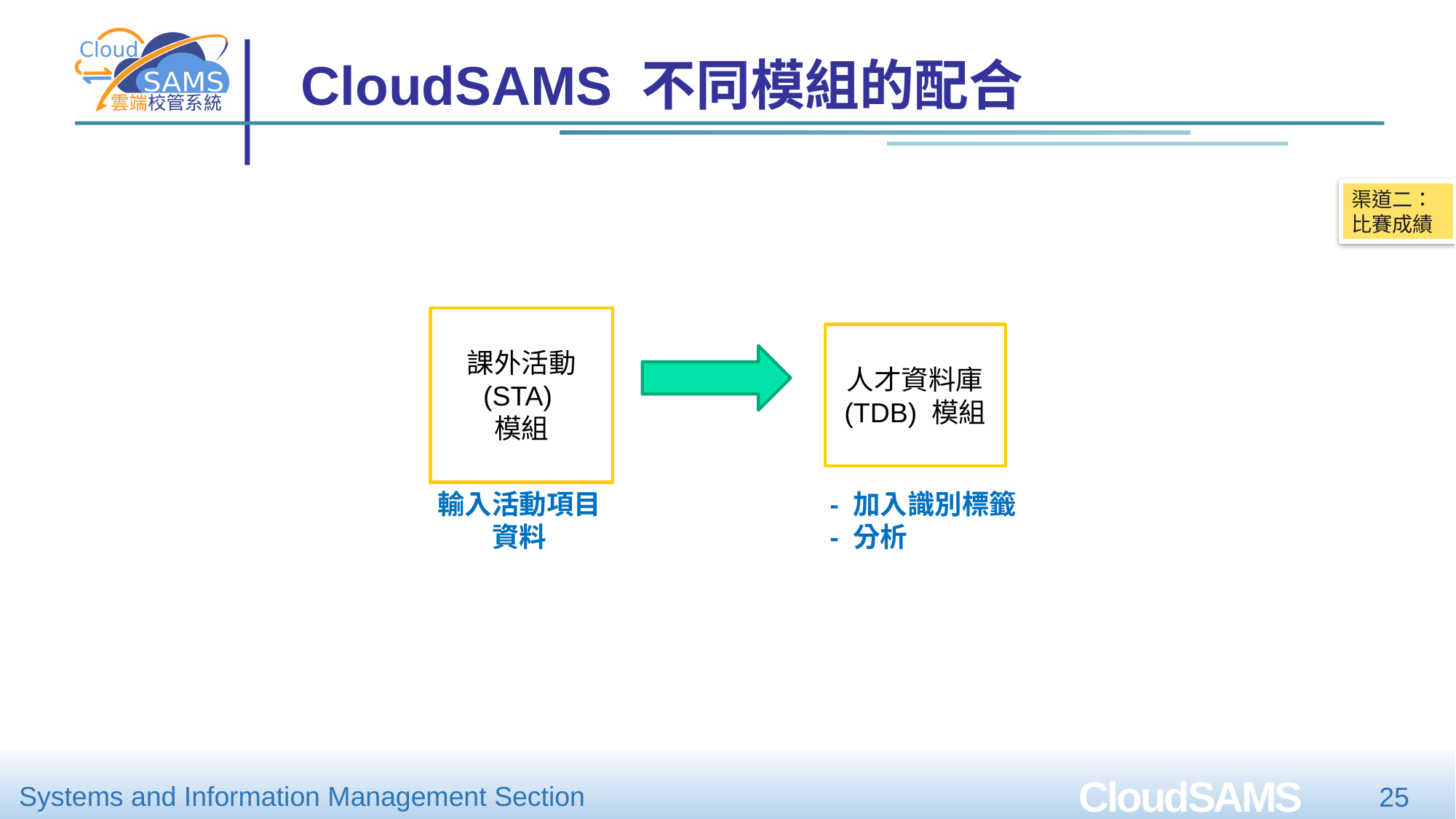

# CloudSAMS 不同模組的配合
渠道二：比賽成績

課外活動 (STA)
模組

人才資料庫 (TDB) 模組

- 加入識別標籤
- 分析
輸入活動項目
資料
25